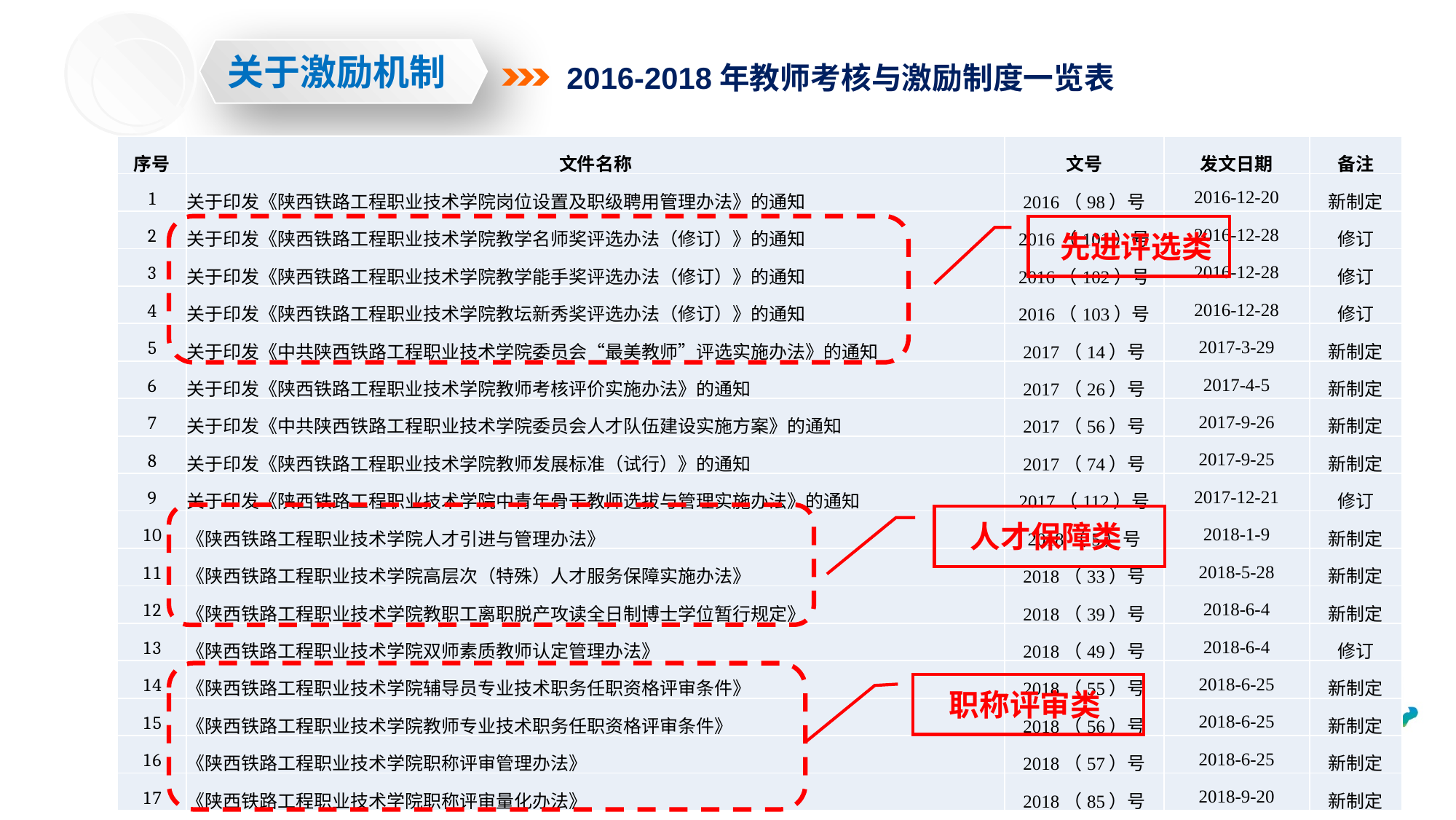

关于激励机制
2016-2018年教师考核与激励制度一览表

| 序号 | 文件名称 | 文号 | 发文日期 | 备注 |
| --- | --- | --- | --- | --- |
| 1 | 关于印发《陕西铁路工程职业技术学院岗位设置及职级聘用管理办法》的通知 | 2016（98）号 | 2016-12-20 | 新制定 |
| 2 | 关于印发《陕西铁路工程职业技术学院教学名师奖评选办法（修订）》的通知 | 2016（101）号 | 2016-12-28 | 修订 |
| 3 | 关于印发《陕西铁路工程职业技术学院教学能手奖评选办法（修订）》的通知 | 2016（102）号 | 2016-12-28 | 修订 |
| 4 | 关于印发《陕西铁路工程职业技术学院教坛新秀奖评选办法（修订）》的通知 | 2016（103）号 | 2016-12-28 | 修订 |
| 5 | 关于印发《中共陕西铁路工程职业技术学院委员会“最美教师”评选实施办法》的通知 | 2017（14）号 | 2017-3-29 | 新制定 |
| 6 | 关于印发《陕西铁路工程职业技术学院教师考核评价实施办法》的通知 | 2017（26）号 | 2017-4-5 | 新制定 |
| 7 | 关于印发《中共陕西铁路工程职业技术学院委员会人才队伍建设实施方案》的通知 | 2017（56）号 | 2017-9-26 | 新制定 |
| 8 | 关于印发《陕西铁路工程职业技术学院教师发展标准（试行）》的通知 | 2017（74）号 | 2017-9-25 | 新制定 |
| 9 | 关于印发《陕西铁路工程职业技术学院中青年骨干教师选拔与管理实施办法》的通知 | 2017（112）号 | 2017-12-21 | 修订 |
| 10 | 《陕西铁路工程职业技术学院人才引进与管理办法》 | 2018（5）号 | 2018-1-9 | 新制定 |
| 11 | 《陕西铁路工程职业技术学院高层次（特殊）人才服务保障实施办法》 | 2018（33）号 | 2018-5-28 | 新制定 |
| 12 | 《陕西铁路工程职业技术学院教职工离职脱产攻读全日制博士学位暂行规定》 | 2018（39）号 | 2018-6-4 | 新制定 |
| 13 | 《陕西铁路工程职业技术学院双师素质教师认定管理办法》 | 2018（49）号 | 2018-6-4 | 修订 |
| 14 | 《陕西铁路工程职业技术学院辅导员专业技术职务任职资格评审条件》 | 2018（55）号 | 2018-6-25 | 新制定 |
| 15 | 《陕西铁路工程职业技术学院教师专业技术职务任职资格评审条件》 | 2018（56）号 | 2018-6-25 | 新制定 |
| 16 | 《陕西铁路工程职业技术学院职称评审管理办法》 | 2018（57）号 | 2018-6-25 | 新制定 |
| 17 | 《陕西铁路工程职业技术学院职称评审量化办法》 | 2018（85）号 | 2018-9-20 | 新制定 |

先进评选类

人才保障类

职称评审类